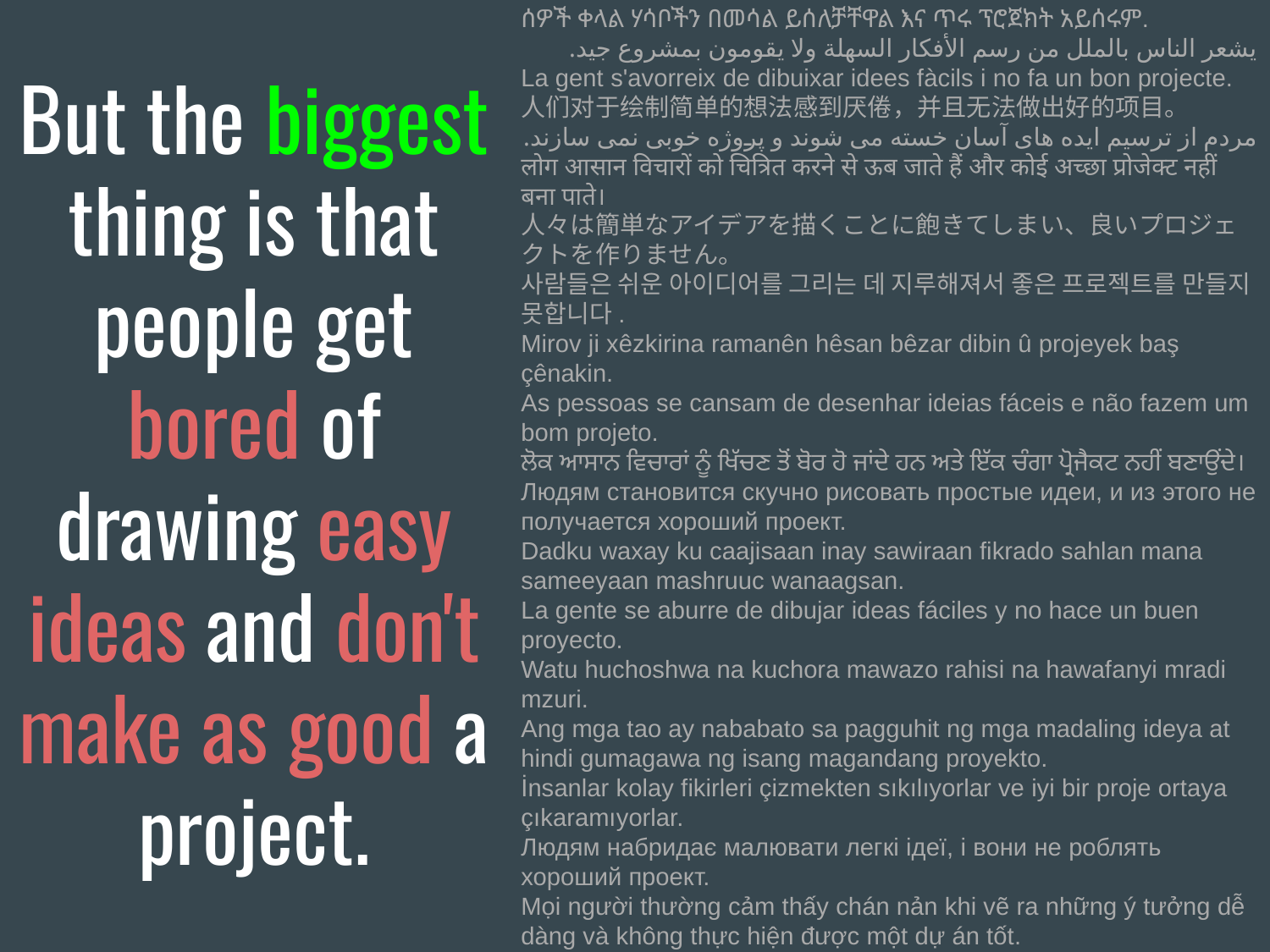

But the biggest thing is that people get bored of drawing easy ideas and don't make as good a project.
ሰዎች ቀላል ሃሳቦችን በመሳል ይሰለቻቸዋል እና ጥሩ ፕሮጀክት አይሰሩም.
يشعر الناس بالملل من رسم الأفكار السهلة ولا يقومون بمشروع جيد.
La gent s'avorreix de dibuixar idees fàcils i no fa un bon projecte.
人们对于绘制简单的想法感到厌倦，并且无法做出好的项目。
مردم از ترسیم ایده های آسان خسته می شوند و پروژه خوبی نمی سازند.
लोग आसान विचारों को चित्रित करने से ऊब जाते हैं और कोई अच्छा प्रोजेक्ट नहीं बना पाते।
人々は簡単なアイデアを描くことに飽きてしまい、良いプロジェクトを作りません。
사람들은 쉬운 아이디어를 그리는 데 지루해져서 좋은 프로젝트를 만들지 못합니다.
Mirov ji xêzkirina ramanên hêsan bêzar dibin û projeyek baş çênakin.
As pessoas se cansam de desenhar ideias fáceis e não fazem um bom projeto.
ਲੋਕ ਆਸਾਨ ਵਿਚਾਰਾਂ ਨੂੰ ਖਿੱਚਣ ਤੋਂ ਬੋਰ ਹੋ ਜਾਂਦੇ ਹਨ ਅਤੇ ਇੱਕ ਚੰਗਾ ਪ੍ਰੋਜੈਕਟ ਨਹੀਂ ਬਣਾਉਂਦੇ।
Людям становится скучно рисовать простые идеи, и из этого не получается хороший проект.
Dadku waxay ku caajisaan inay sawiraan fikrado sahlan mana sameeyaan mashruuc wanaagsan.
La gente se aburre de dibujar ideas fáciles y no hace un buen proyecto.
Watu huchoshwa na kuchora mawazo rahisi na hawafanyi mradi mzuri.
Ang mga tao ay nababato sa pagguhit ng mga madaling ideya at hindi gumagawa ng isang magandang proyekto.
İnsanlar kolay fikirleri çizmekten sıkılıyorlar ve iyi bir proje ortaya çıkaramıyorlar.
Людям набридає малювати легкі ідеї, і вони не роблять хороший проект.
Mọi người thường cảm thấy chán nản khi vẽ ra những ý tưởng dễ dàng và không thực hiện được một dự án tốt.